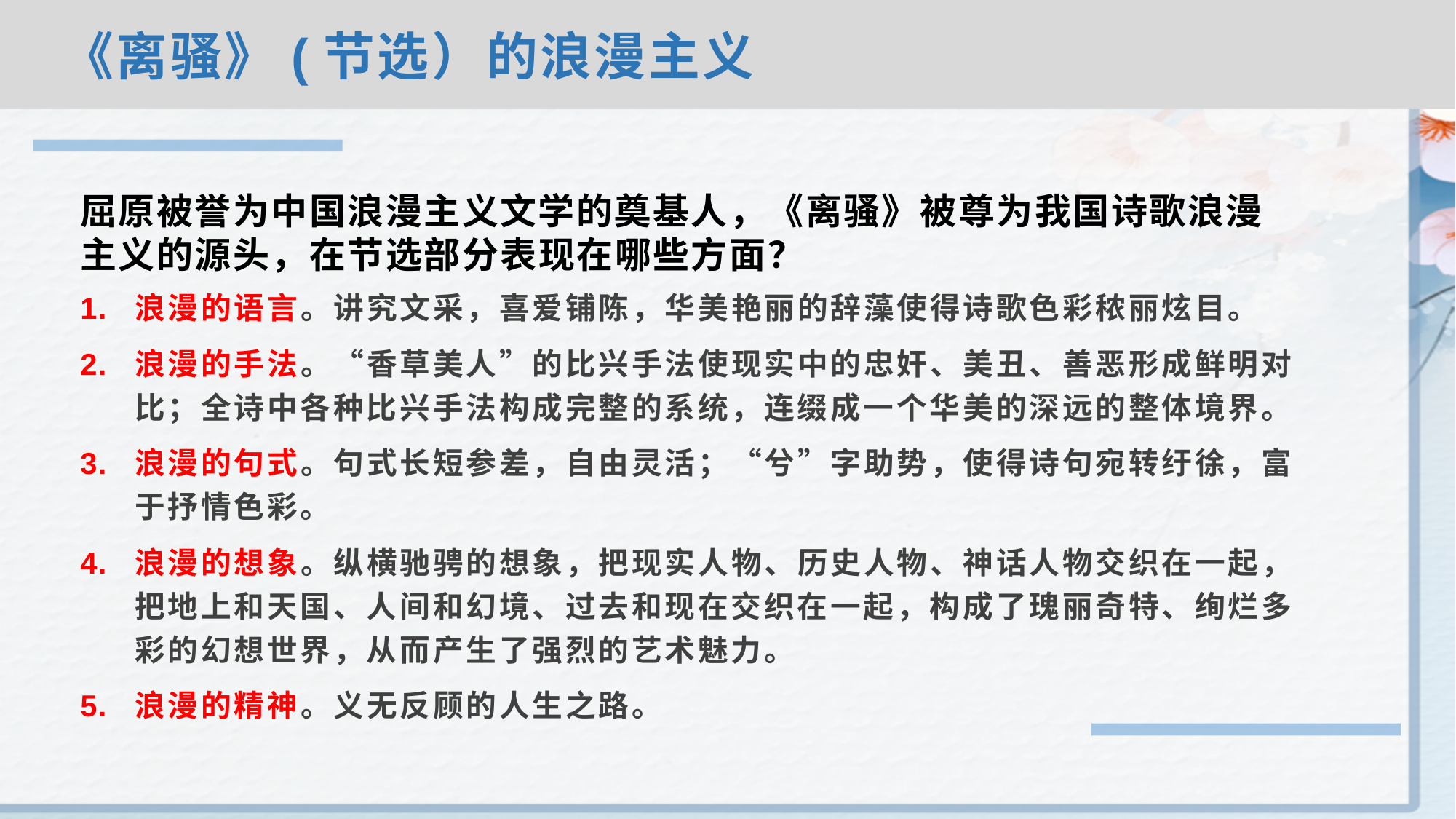

《离骚》(节选）的浪漫主义

屈原被誉为中国浪漫主义文学的奠基人，《离骚》被尊为我国诗歌浪漫主义的源头，在节选部分表现在哪些方面？
浪漫的语言。讲究文采，喜爱铺陈，华美艳丽的辞藻使得诗歌色彩秾丽炫目。
浪漫的手法。“香草美人”的比兴手法使现实中的忠奸、美丑、善恶形成鲜明对比；全诗中各种比兴手法构成完整的系统，连缀成一个华美的深远的整体境界。
浪漫的句式。句式长短参差，自由灵活；“兮”字助势，使得诗句宛转纡徐，富于抒情色彩。
浪漫的想象。纵横驰骋的想象，把现实人物、历史人物、神话人物交织在一起，把地上和天国、人间和幻境、过去和现在交织在一起，构成了瑰丽奇特、绚烂多彩的幻想世界，从而产生了强烈的艺术魅力。
浪漫的精神。义无反顾的人生之路。